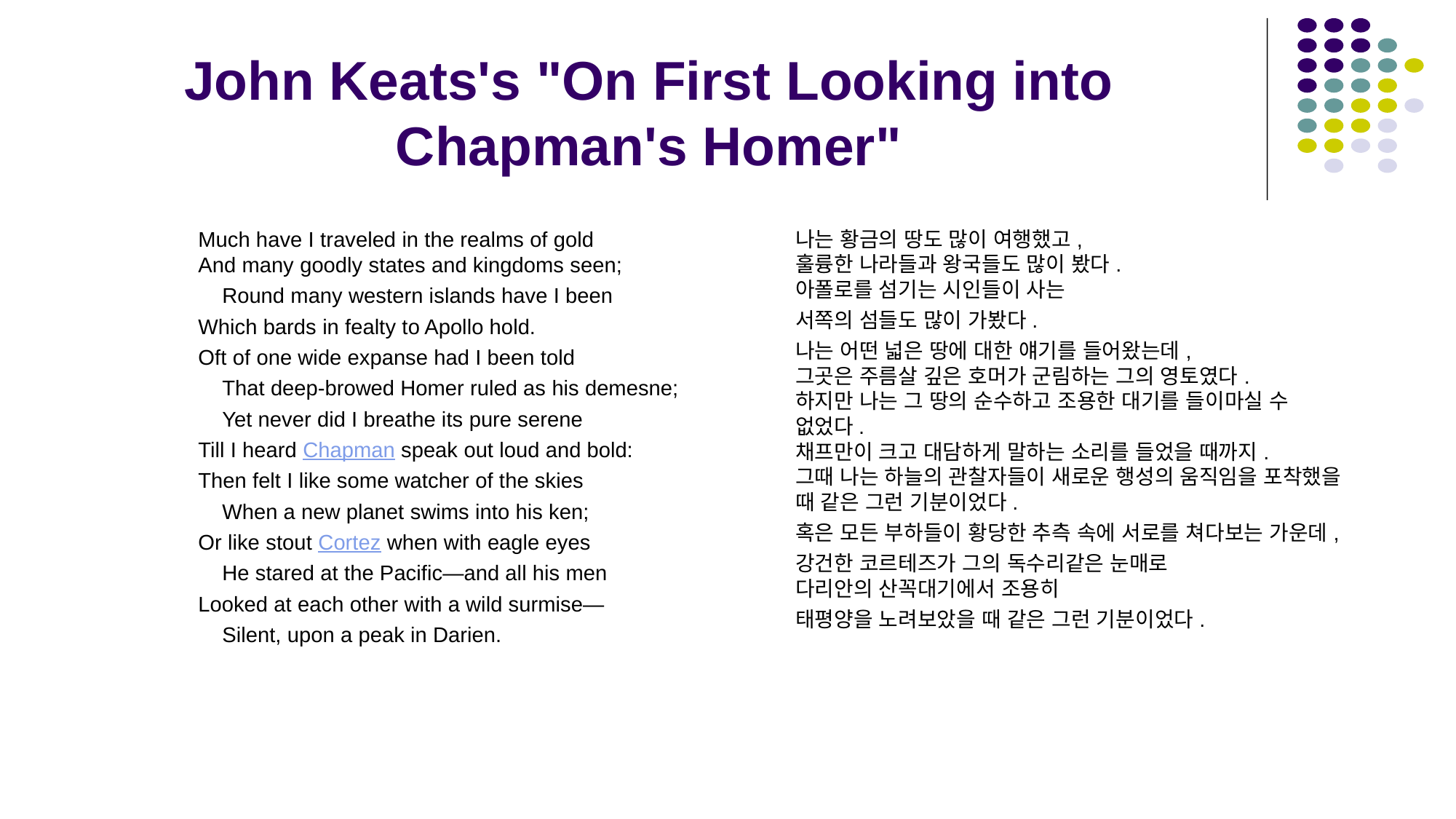

# John Keats's "On First Looking into Chapman's Homer"
Much have I traveled in the realms of gold
And many goodly states and kingdoms seen;
    Round many western islands have I been
Which bards in fealty to Apollo hold.
Oft of one wide expanse had I been told
    That deep-browed Homer ruled as his demesne;
    Yet never did I breathe its pure serene
Till I heard Chapman speak out loud and bold:
Then felt I like some watcher of the skies
    When a new planet swims into his ken;
Or like stout Cortez when with eagle eyes
    He stared at the Pacific—and all his men
Looked at each other with a wild surmise—
    Silent, upon a peak in Darien.
나는 황금의 땅도 많이 여행했고,
훌륭한 나라들과 왕국들도 많이 봤다.
아폴로를 섬기는 시인들이 사는
서쪽의 섬들도 많이 가봤다.
나는 어떤 넓은 땅에 대한 얘기를 들어왔는데,
그곳은 주름살 깊은 호머가 군림하는 그의 영토였다.
하지만 나는 그 땅의 순수하고 조용한 대기를 들이마실 수 없었다.
채프만이 크고 대담하게 말하는 소리를 들었을 때까지.
그때 나는 하늘의 관찰자들이 새로운 행성의 움직임을 포착했을 때 같은 그런 기분이었다.
혹은 모든 부하들이 황당한 추측 속에 서로를 쳐다보는 가운데,
강건한 코르테즈가 그의 독수리같은 눈매로
다리안의 산꼭대기에서 조용히
태평양을 노려보았을 때 같은 그런 기분이었다.